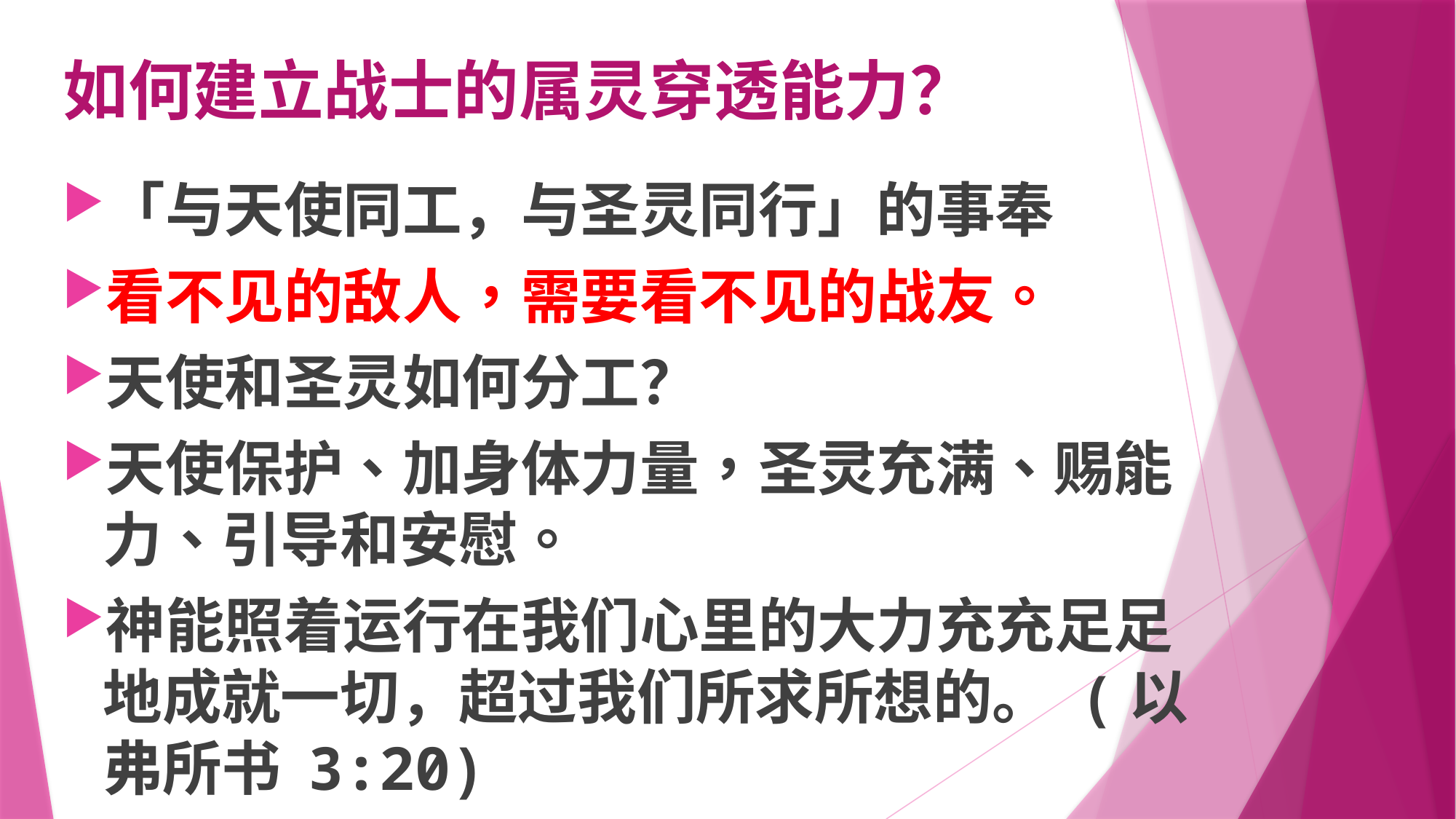

# 如何建立战士的属灵穿透能力？
「与天使同工，与圣灵同行」的事奉
看不见的敌人，需要看不见的战友。
天使和圣灵如何分工？
天使保护、加身体力量，圣灵充满、赐能力、引导和安慰。
神能照着运行在我们心里的大力充充足足地成就一切，超过我们所求所想的。 (以弗所书 3:20)